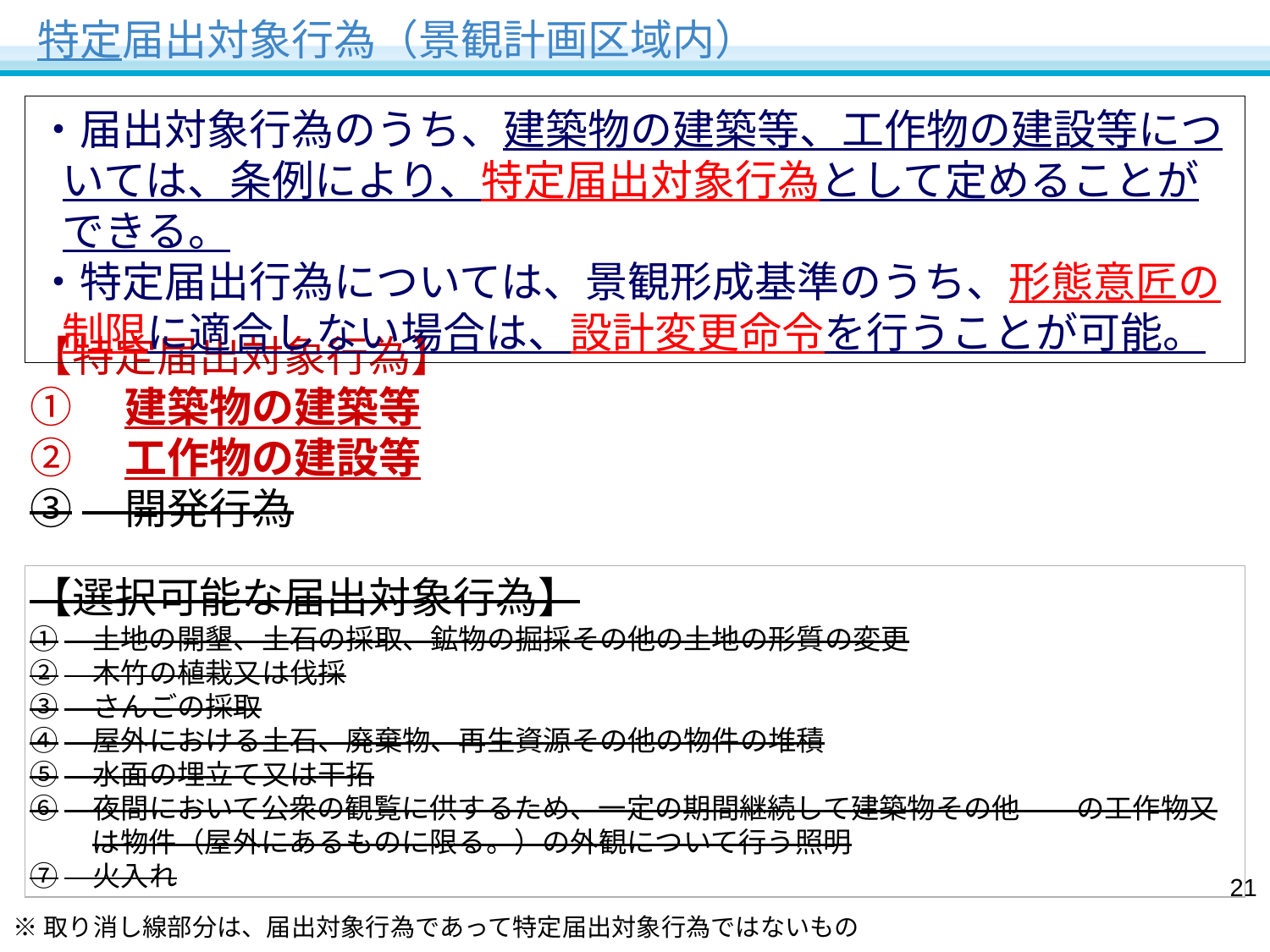

特定届出対象行為（景観計画区域内）

・届出対象行為のうち、建築物の建築等、工作物の建設等については、条例により、特定届出対象行為として定めることができる。
・特定届出行為については、景観形成基準のうち、形態意匠の制限に適合しない場合は、設計変更命令を行うことが可能。
【特定届出対象行為】
①　建築物の建築等
②　工作物の建設等
③　開発行為
【選択可能な届出対象行為】
①　土地の開墾、土石の採取、鉱物の掘採その他の土地の形質の変更
②　木竹の植栽又は伐採
③　さんごの採取
④　屋外における土石、廃棄物、再生資源その他の物件の堆積
⑤　水面の埋立て又は干拓
⑥　夜間において公衆の観覧に供するため、一定の期間継続して建築物その他　　の工作物又は物件（屋外にあるものに限る。）の外観について行う照明
⑦　火入れ
21
※取り消し線部分は、届出対象行為であって特定届出対象行為ではないもの